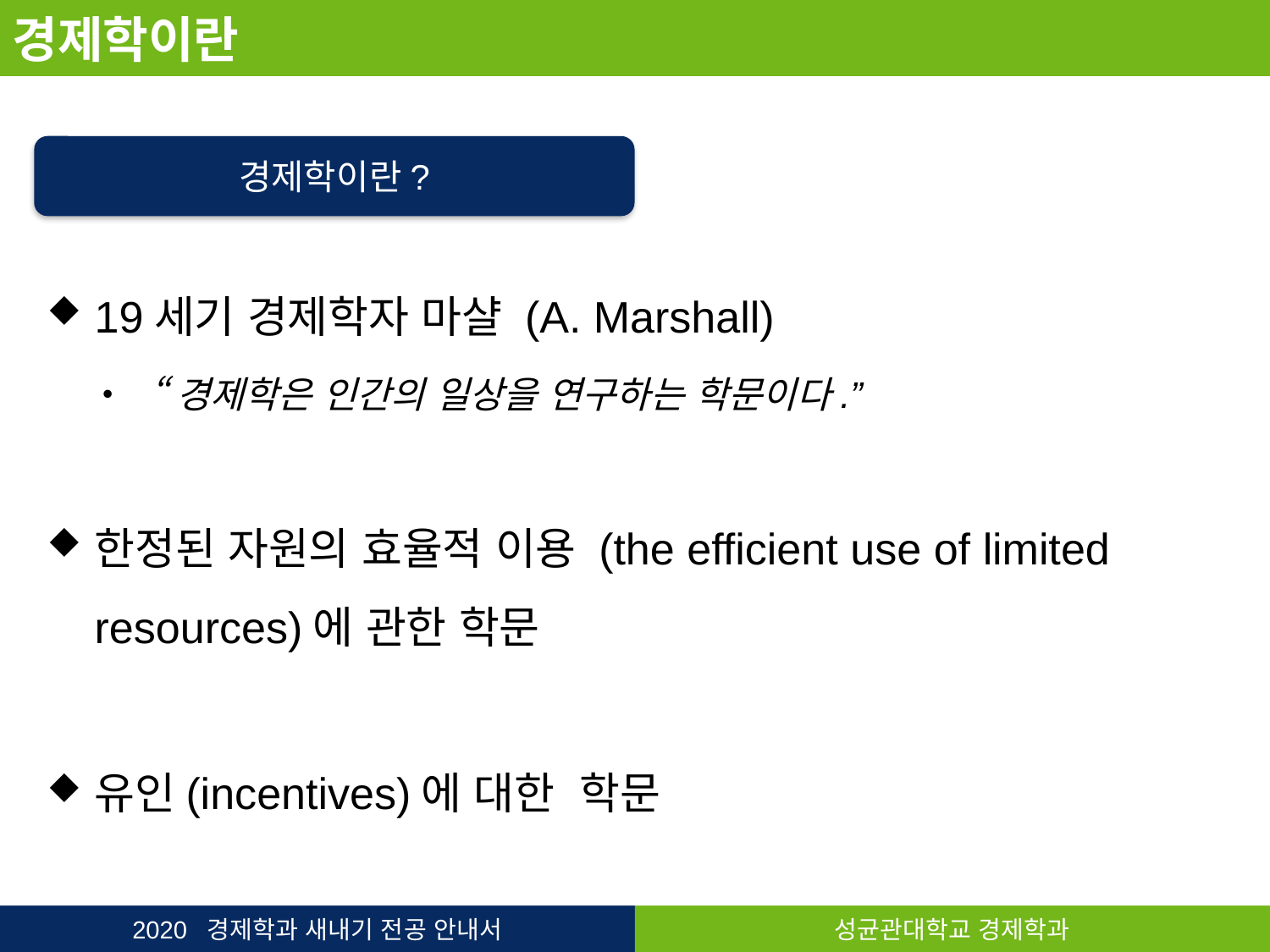

경제학이란
경제학이란?
19세기 경제학자 마샬 (A. Marshall)
“경제학은 인간의 일상을 연구하는 학문이다.”

한정된 자원의 효율적 이용 (the efficient use of limited resources)에 관한 학문

유인(incentives)에 대한  학문